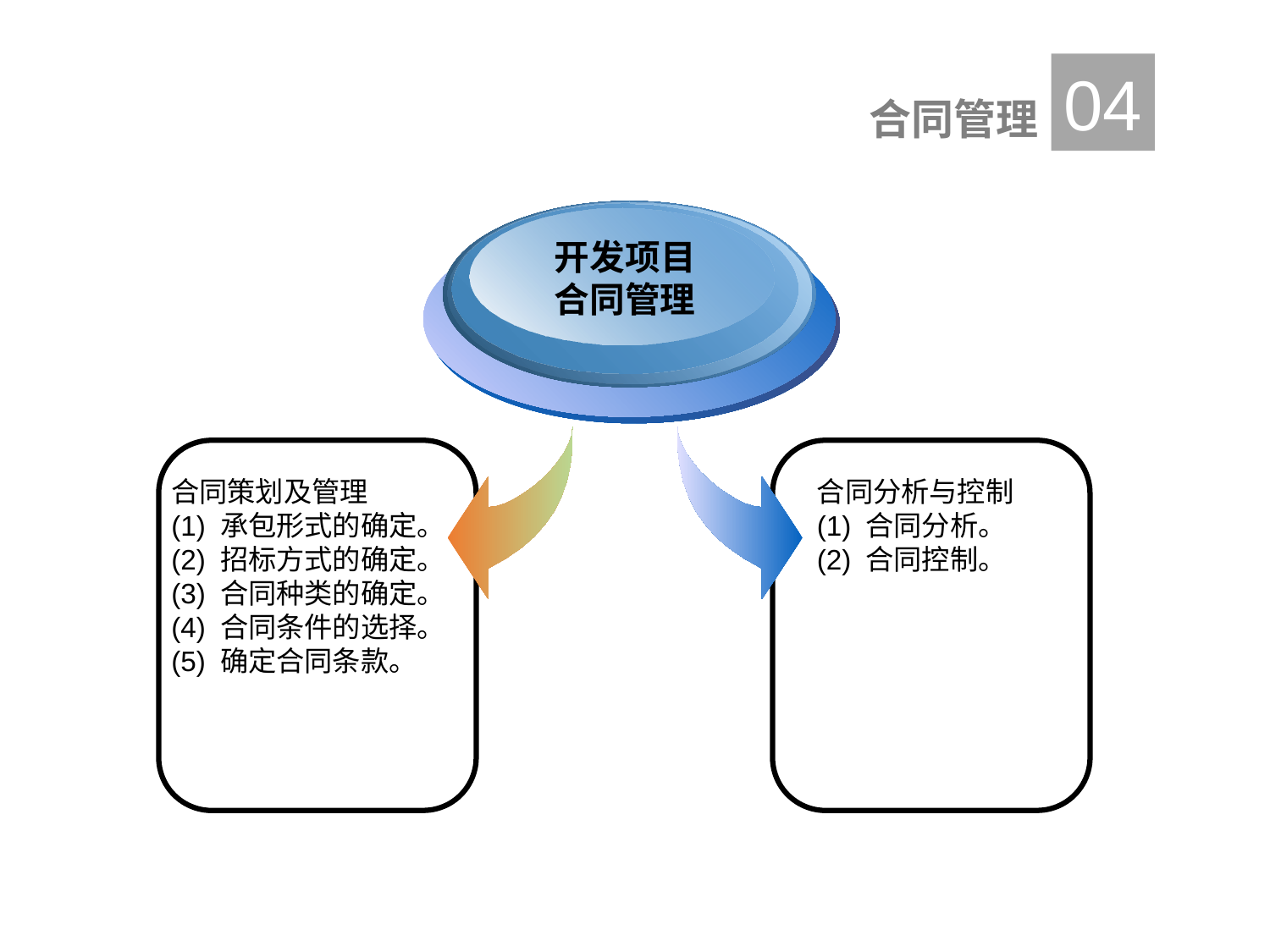

04
合同管理

开发项目
合同管理

合同策划及管理
(1) 承包形式的确定。
(2) 招标方式的确定。
(3) 合同种类的确定。
(4) 合同条件的选择。
(5) 确定合同条款。
合同分析与控制
(1) 合同分析。
(2) 合同控制。